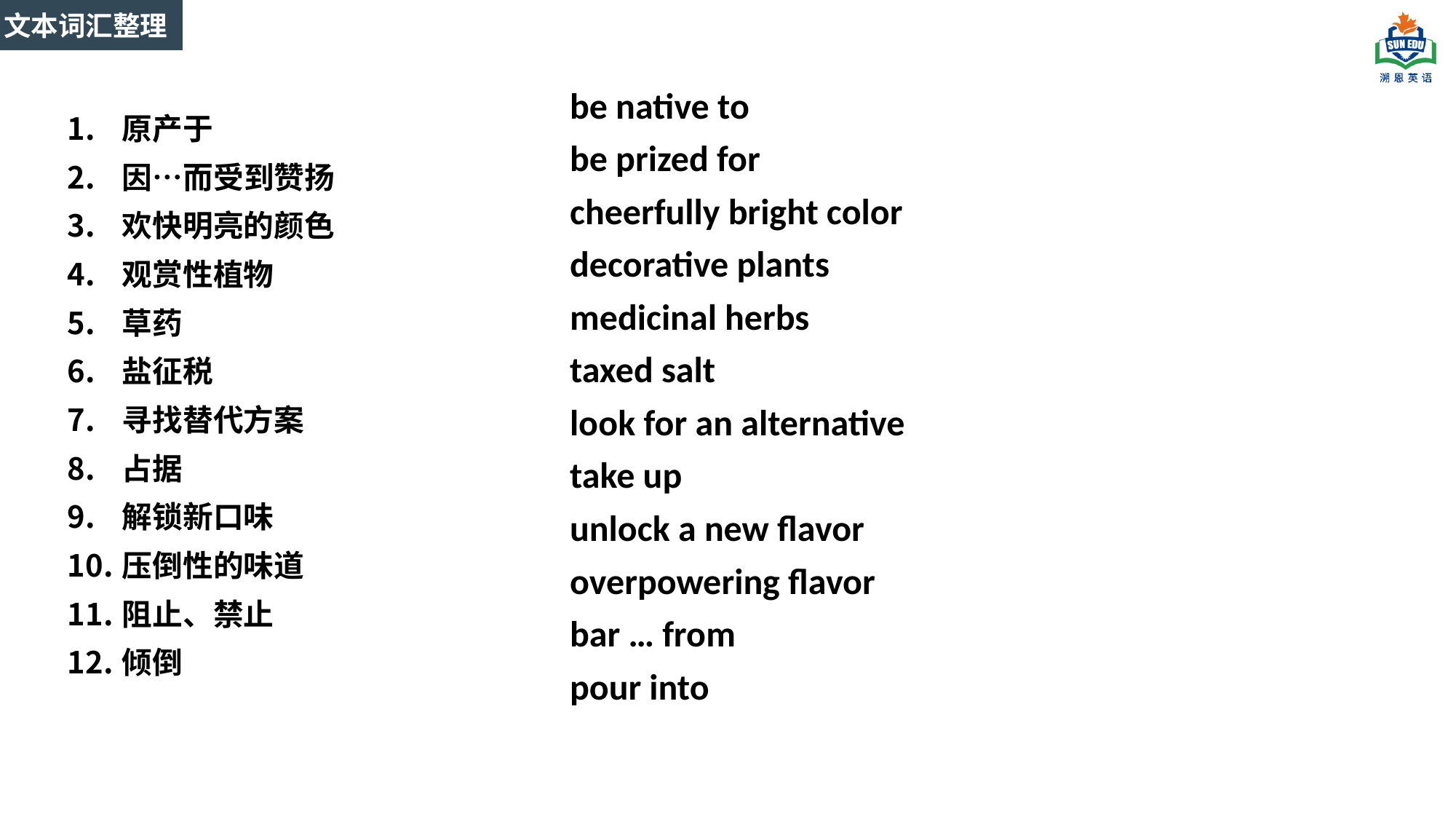

文本词汇整理
be native to
be prized for
cheerfully bright color
decorative plants
medicinal herbs
taxed salt
look for an alternative
take up
unlock a new flavor
overpowering flavor
bar … from
pour into
原产于
因…而受到赞扬
欢快明亮的颜色
观赏性植物
草药
盐征税
寻找替代方案
占据
解锁新口味
压倒性的味道
阻止、禁止
倾倒